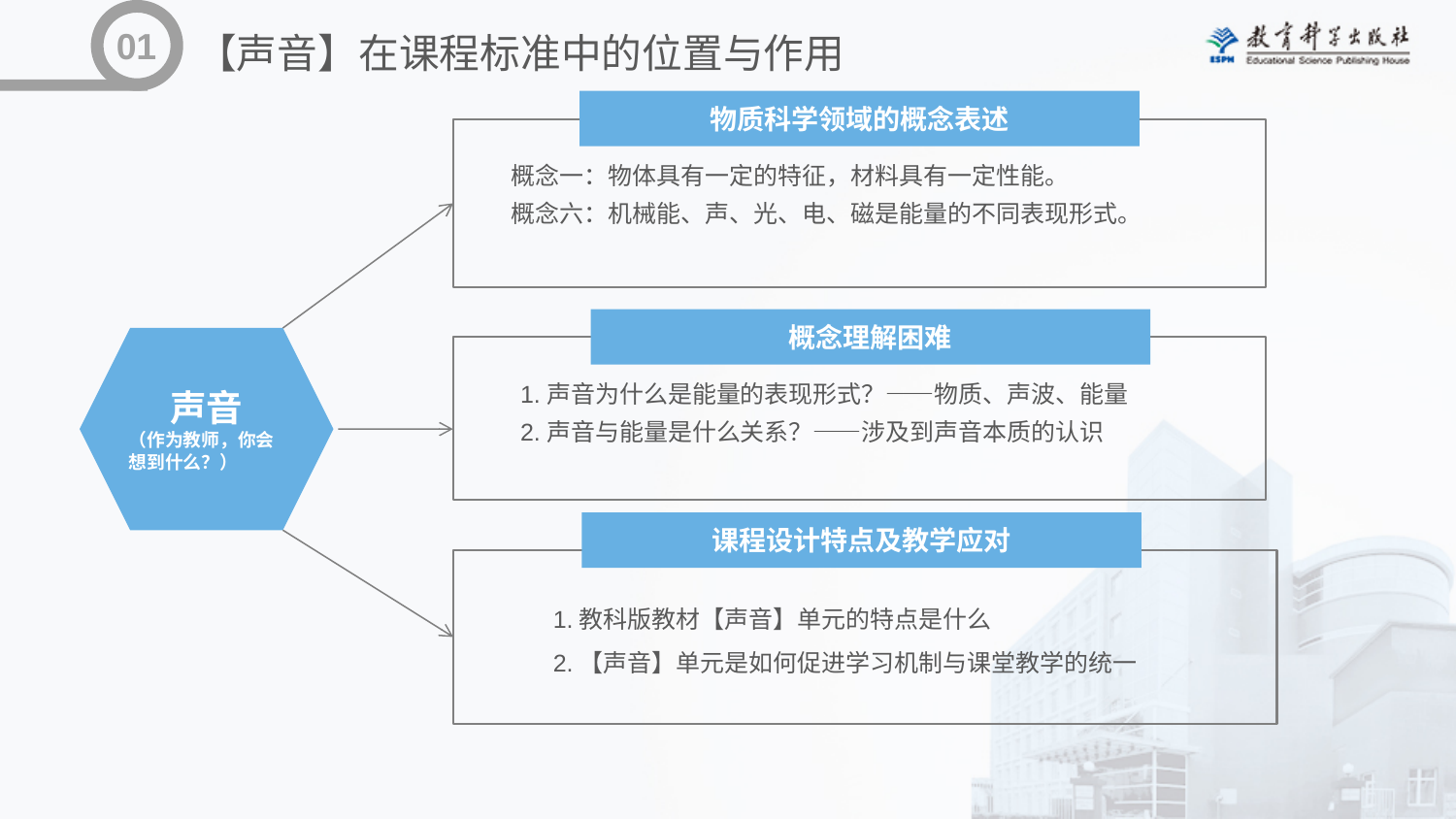

【声音】在课程标准中的位置与作用
01

物质科学领域的概念表述

概念一：物体具有一定的特征，材料具有一定性能。
概念六：机械能、声、光、电、磁是能量的不同表现形式。
概念理解困难
声音
（作为教师，你会想到什么？）

1.声音为什么是能量的表现形式？——物质、声波、能量
2.声音与能量是什么关系？——涉及到声音本质的认识
课程设计特点及教学应对

1.教科版教材【声音】单元的特点是什么
2.【声音】单元是如何促进学习机制与课堂教学的统一